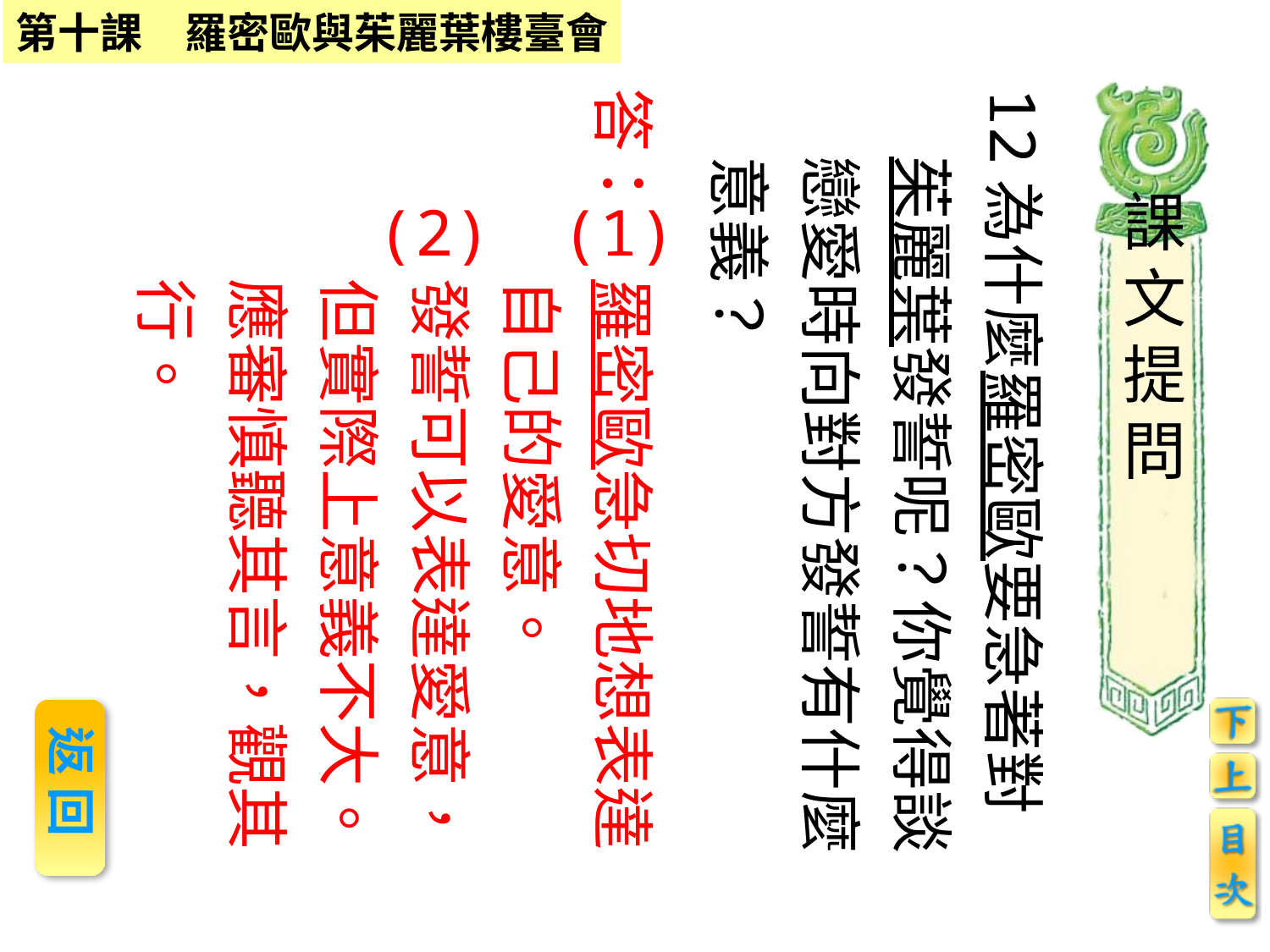

答：　羅密歐急切地想表達
　　　自己的愛意。
　　　發誓可以表達愛意，
　　　但實際上意義不大。
　　　應審慎聽其言，觀其
　　　行。
(1)
12為什麼羅密歐要急著對茱麗葉發誓呢？你覺得談戀愛時向對方發誓有什麼意義？
課文提問
(2)
 返 回